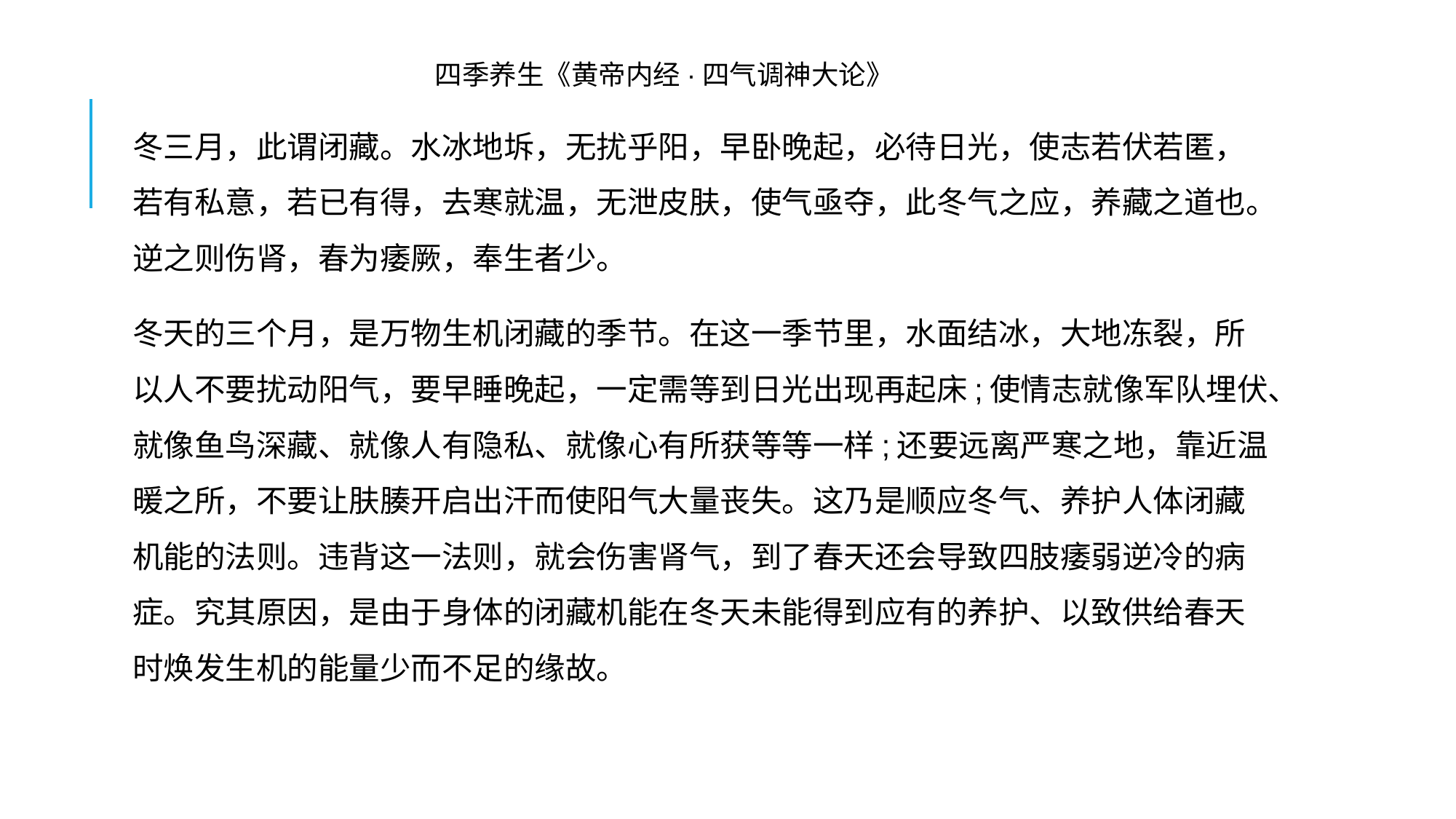

四季养生《黄帝内经·四气调神大论》
冬三月，此谓闭藏。水冰地坼，无扰乎阳，早卧晚起，必待日光，使志若伏若匿，若有私意，若已有得，去寒就温，无泄皮肤，使气亟夺，此冬气之应，养藏之道也。逆之则伤肾，春为痿厥，奉生者少。
冬天的三个月，是万物生机闭藏的季节。在这一季节里，水面结冰，大地冻裂，所以人不要扰动阳气，要早睡晚起，一定需等到日光出现再起床;使情志就像军队埋伏、就像鱼鸟深藏、就像人有隐私、就像心有所获等等一样;还要远离严寒之地，靠近温暖之所，不要让肤腠开启出汗而使阳气大量丧失。这乃是顺应冬气、养护人体闭藏机能的法则。违背这一法则，就会伤害肾气，到了春天还会导致四肢痿弱逆冷的病症。究其原因，是由于身体的闭藏机能在冬天未能得到应有的养护、以致供给春天时焕发生机的能量少而不足的缘故。